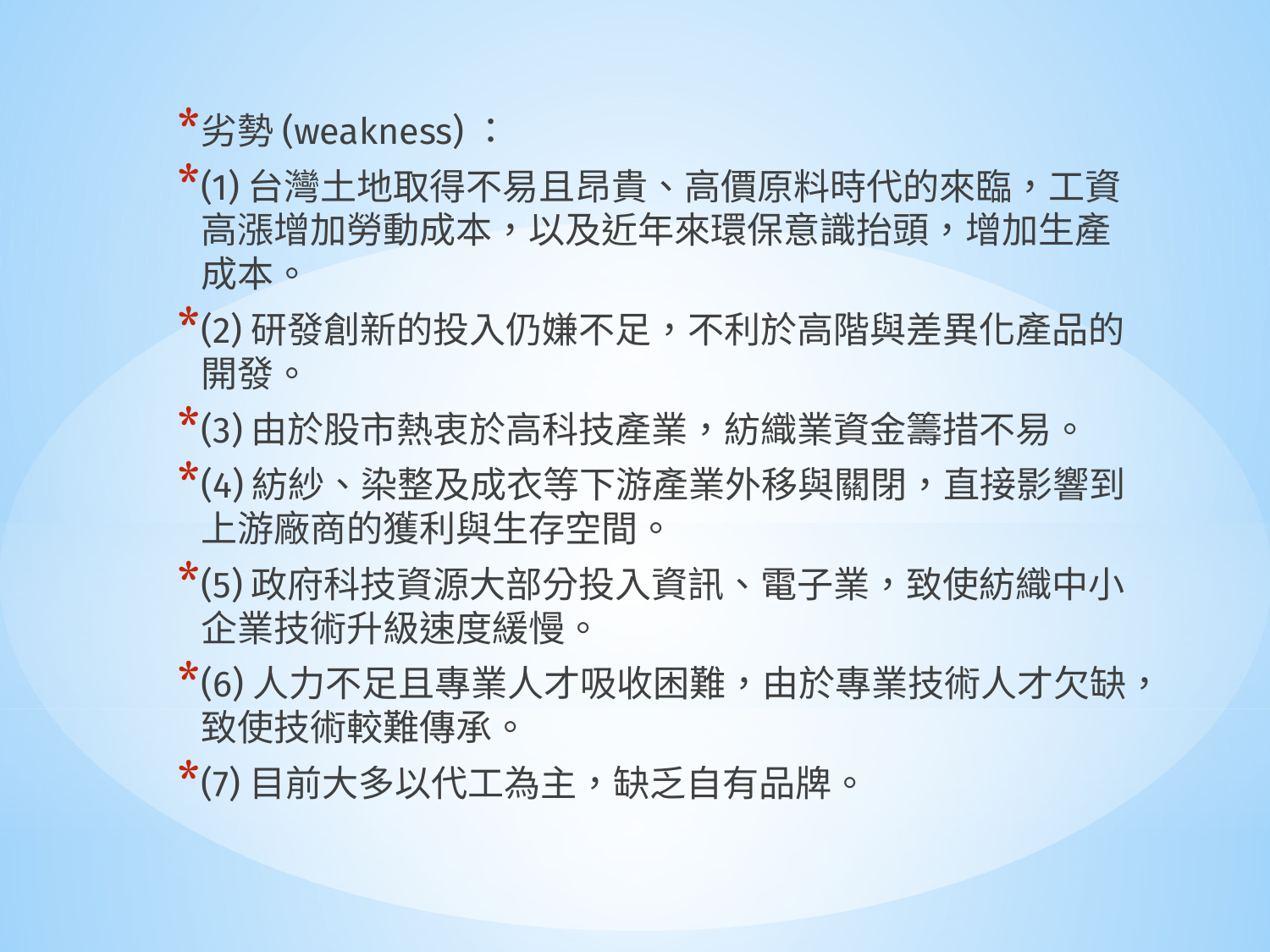

劣勢(weakness)：
(1)台灣土地取得不易且昂貴、高價原料時代的來臨，工資高漲增加勞動成本，以及近年來環保意識抬頭，增加生產成本。
(2)研發創新的投入仍嫌不足，不利於高階與差異化產品的開發。
(3)由於股市熱衷於高科技產業，紡織業資金籌措不易。
(4)紡紗、染整及成衣等下游產業外移與關閉，直接影響到上游廠商的獲利與生存空間。
(5)政府科技資源大部分投入資訊、電子業，致使紡織中小企業技術升級速度緩慢。
(6)人力不足且專業人才吸收困難，由於專業技術人才欠缺，致使技術較難傳承。
(7)目前大多以代工為主，缺乏自有品牌。